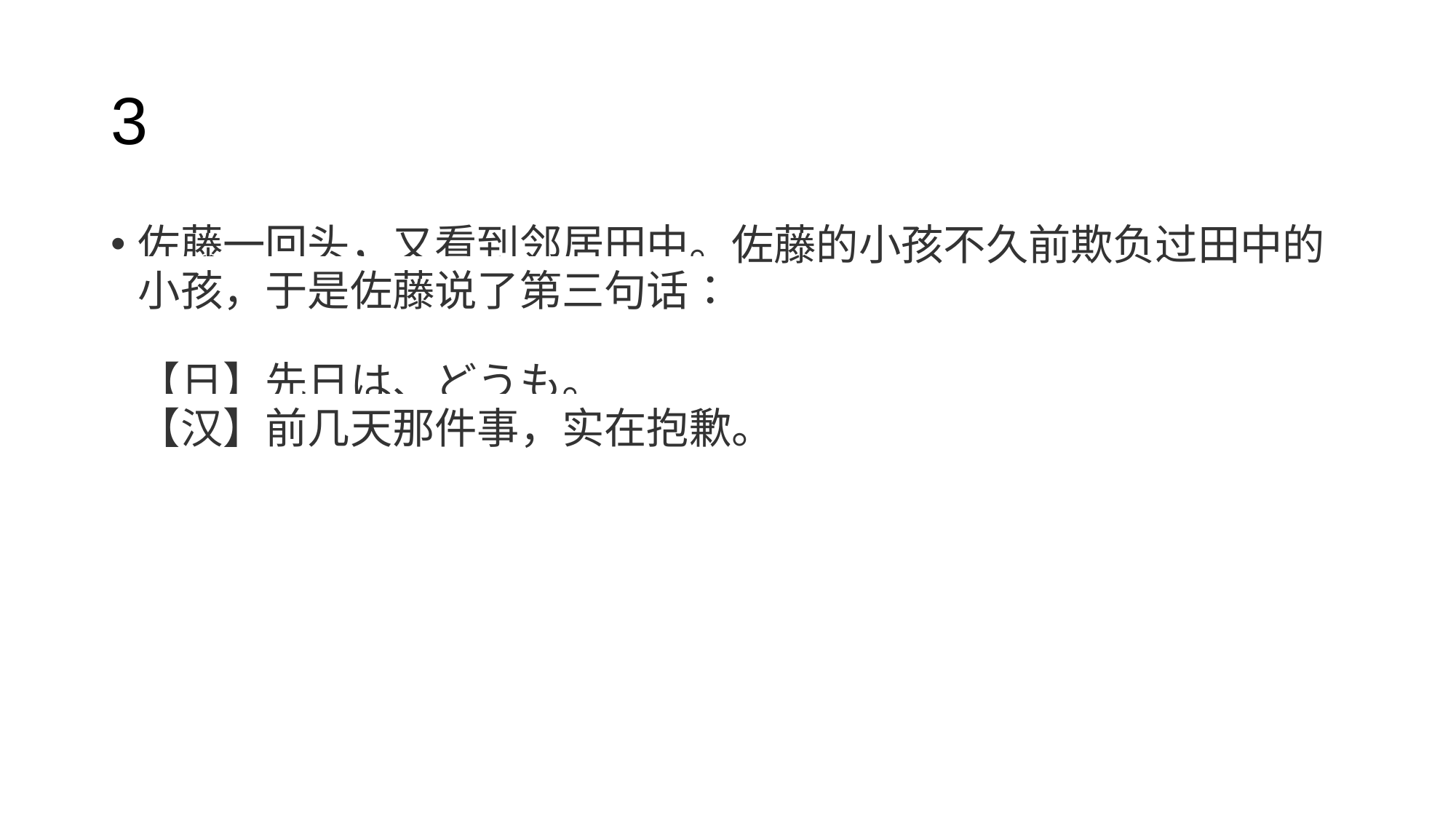

# 3
佐藤一回头，又看到邻居田中。佐藤的小孩不久前欺负过田中的小孩，于是佐藤说了第三句话：
【日】先日は、どうも。
【汉】前几天那件事，实在抱歉。